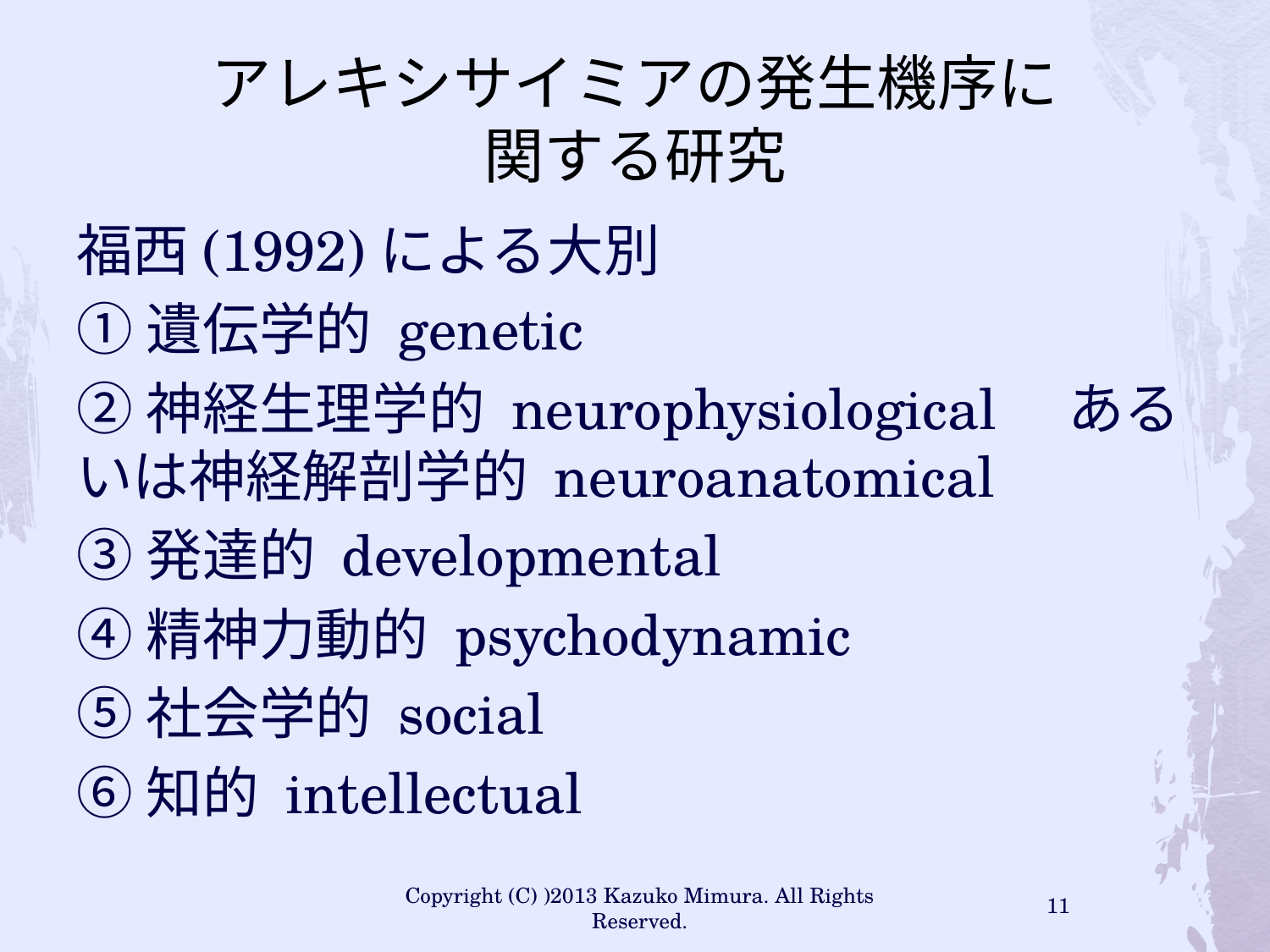

# アレキシサイミアの発生機序に 関する研究
福西(1992)による大別
①遺伝学的 genetic
②神経生理学的 neurophysiological　あるいは神経解剖学的 neuroanatomical
③発達的 developmental
④精神力動的 psychodynamic
⑤社会学的 social
⑥知的 intellectual
Copyright (C) )2013 Kazuko Mimura. All Rights Reserved.
11